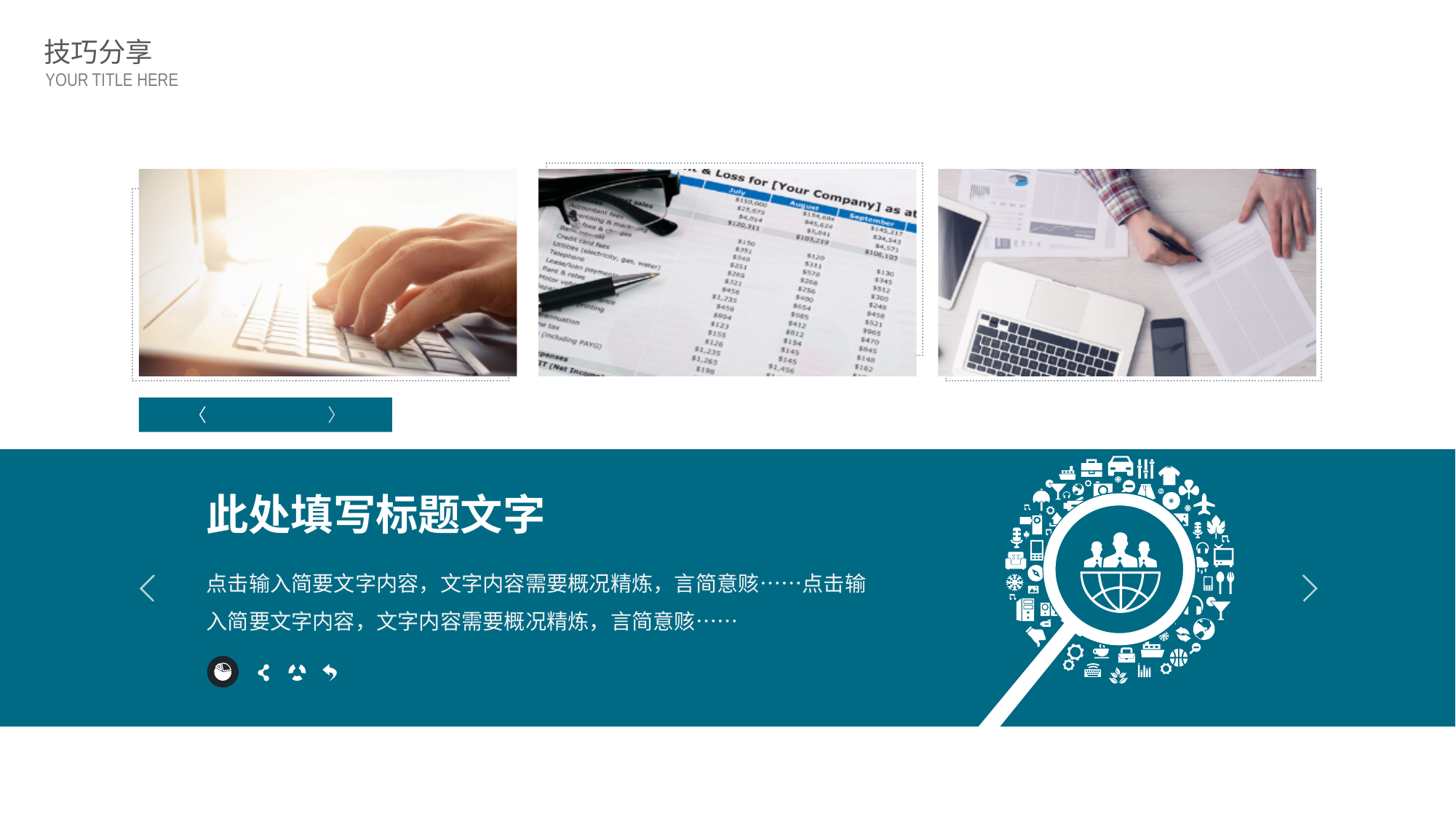

技巧分享
YOUR TITLE HERE

〈
〉

此处填写标题文字
点击输入简要文字内容，文字内容需要概况精炼，言简意赅……点击输入简要文字内容，文字内容需要概况精炼，言简意赅……